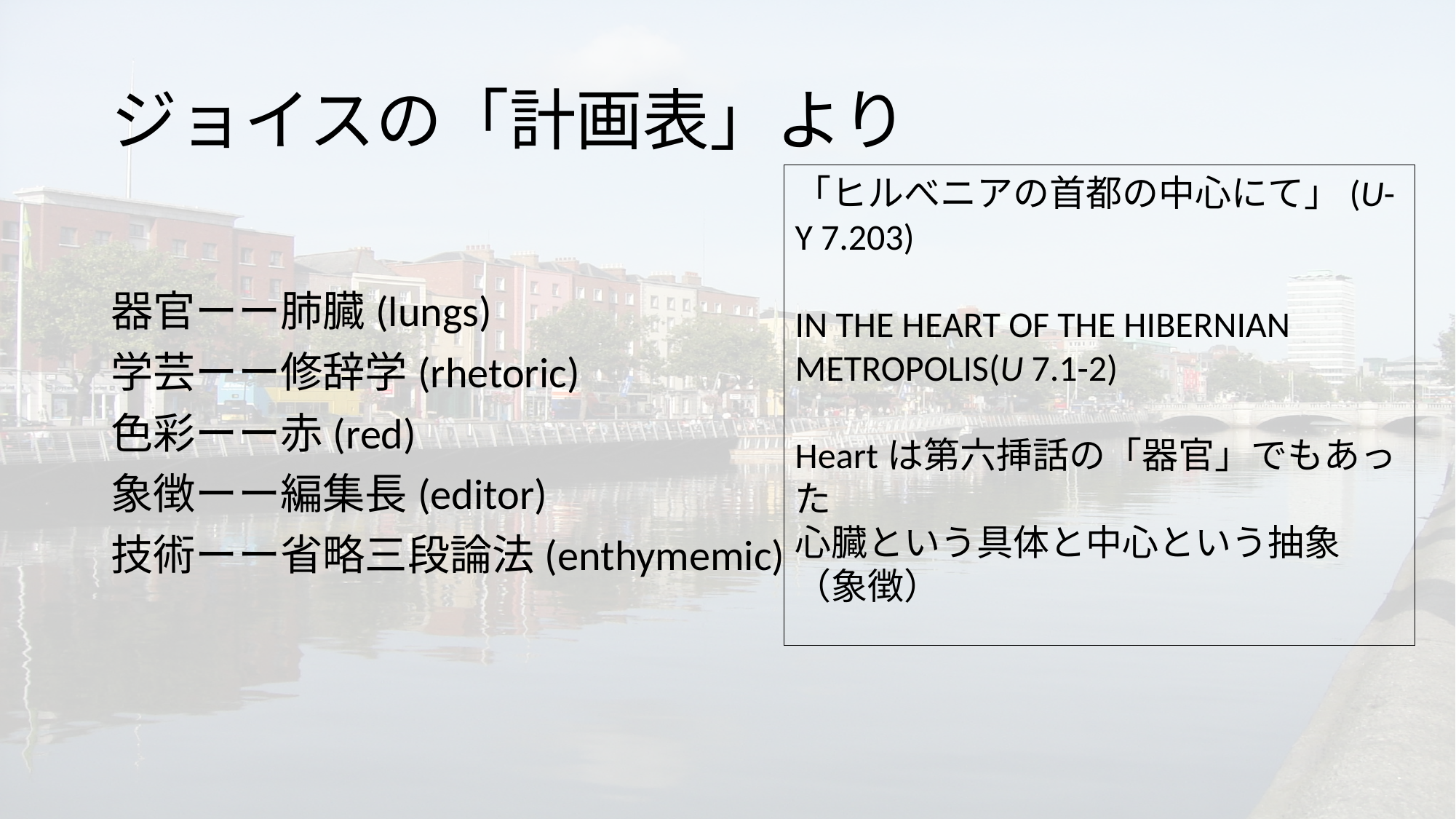

# ジョイスの「計画表」より
「ヒルべニアの首都の中心にて」(U-Y 7.203)

IN THE HEART OF THE HIBERNIAN
METROPOLIS(U 7.1-2)

Heartは第六挿話の「器官」でもあった
心臓という具体と中心という抽象（象徴）

器官ーー肺臓(lungs)
学芸ーー修辞学(rhetoric)
色彩ーー赤(red)
象徴ーー編集長(editor)
技術ーー省略三段論法(enthymemic)